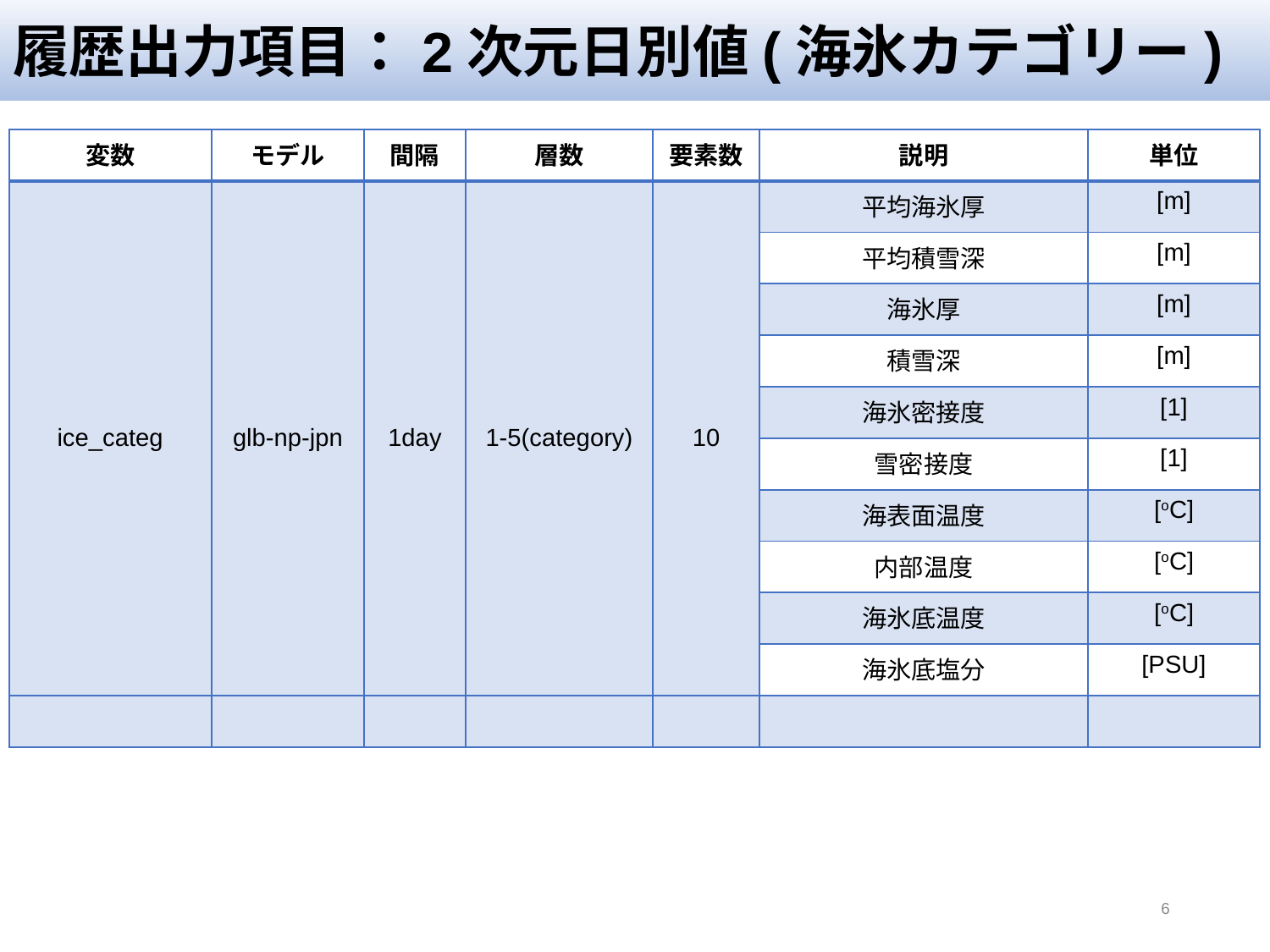

# 履歴出力項目：2次元日別値(海氷カテゴリー)
| 変数 | モデル | 間隔 | 層数 | 要素数 | 説明 | 単位 |
| --- | --- | --- | --- | --- | --- | --- |
| ice\_categ | glb-np-jpn | 1day | 1-5(category) | 10 | 平均海氷厚 | [m] |
|  |  |  |  |  | 平均積雪深 | [m] |
|  |  |  |  |  | 海氷厚 | [m] |
|  |  |  |  |  | 積雪深 | [m] |
|  |  |  |  |  | 海氷密接度 | [1] |
|  |  |  |  |  | 雪密接度 | [1] |
|  |  |  |  |  | 海表面温度 | [oC] |
|  |  |  |  |  | 内部温度 | [oC] |
|  |  |  |  |  | 海氷底温度 | [oC] |
|  |  |  |  |  | 海氷底塩分 | [PSU] |
|  |  |  |  |  |  |  |
6